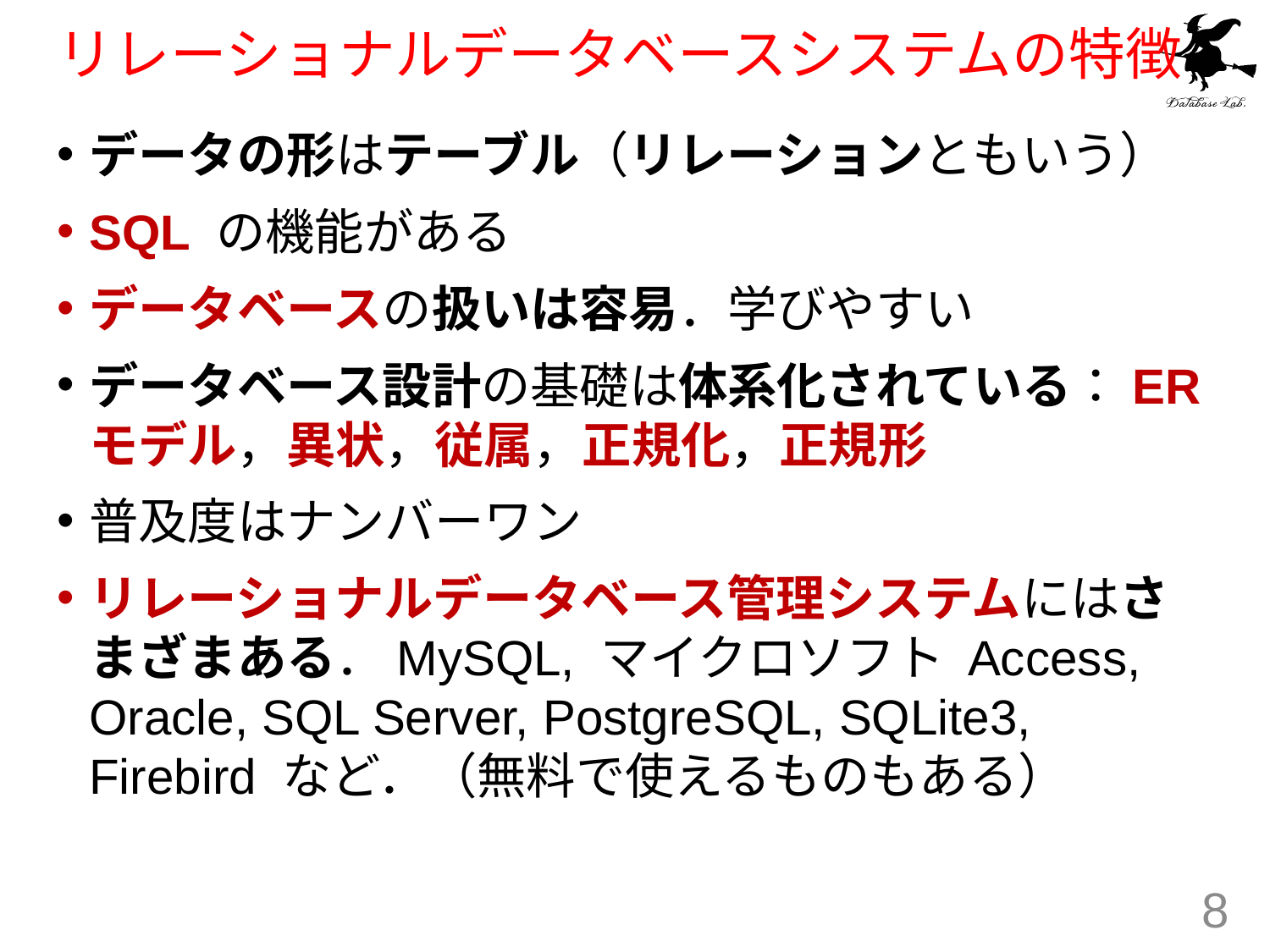

# リレーショナルデータベースシステムの特徴
データの形はテーブル（リレーションともいう）
SQL の機能がある
データベースの扱いは容易．学びやすい
データベース設計の基礎は体系化されている：ER モデル，異状，従属，正規化，正規形
普及度はナンバーワン
リレーショナルデータベース管理システムにはさまざまある．MySQL, マイクロソフト Access, Oracle, SQL Server, PostgreSQL, SQLite3, Firebird など．（無料で使えるものもある）
8